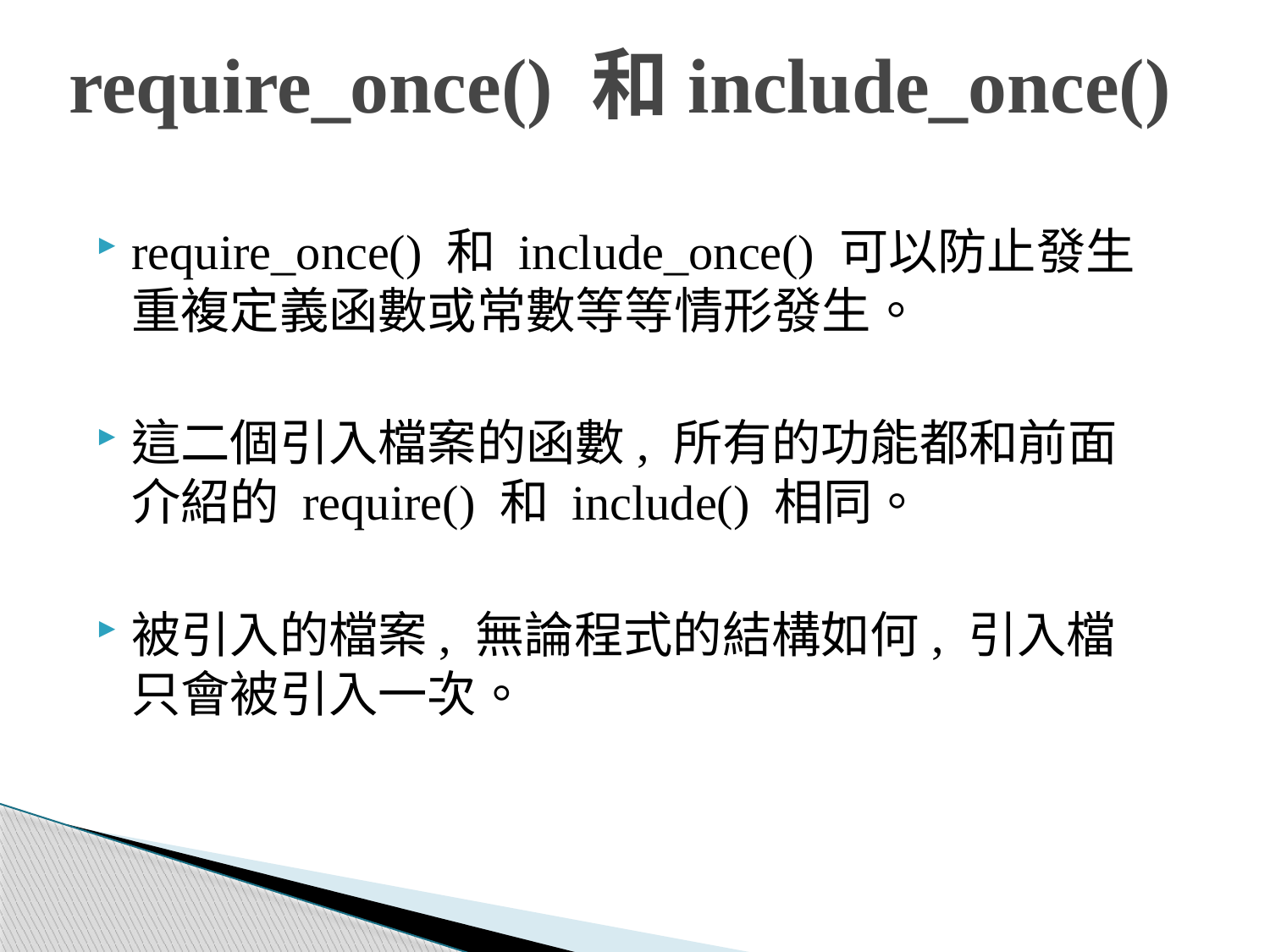

# require_once() 和include_once()
require_once() 和 include_once() 可以防止發生重複定義函數或常數等等情形發生。

這二個引入檔案的函數, 所有的功能都和前面介紹的 require() 和 include() 相同。

被引入的檔案, 無論程式的結構如何, 引入檔只會被引入一次。